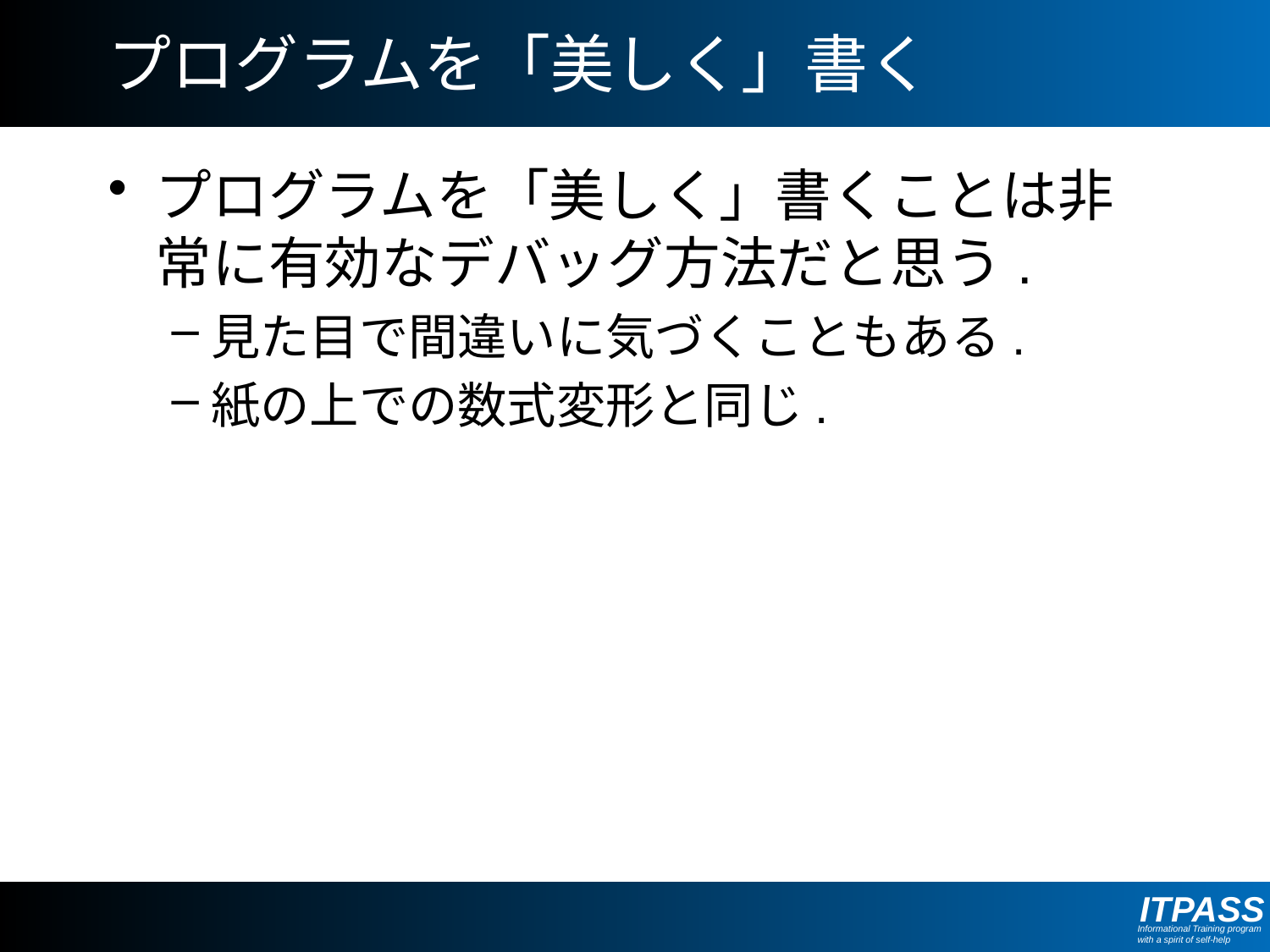

# プログラムを「美しく」書く
プログラムを「美しく」書くことは非常に有効なデバッグ方法だと思う.
見た目で間違いに気づくこともある.
紙の上での数式変形と同じ.